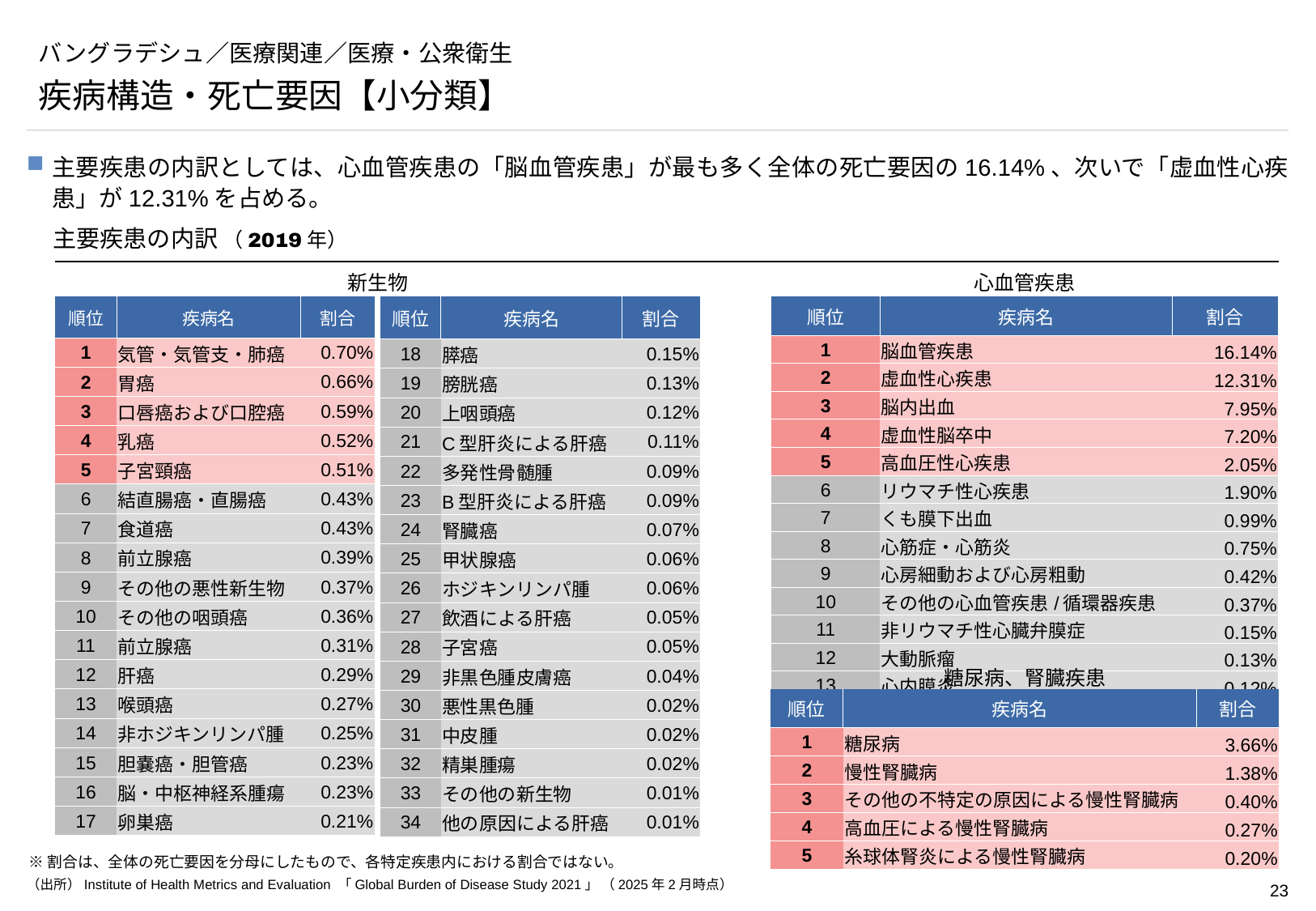

# バングラデシュ／医療関連／医療・公衆衛生
疾病構造・死亡要因【小分類】
主要疾患の内訳としては、心血管疾患の「脳血管疾患」が最も多く全体の死亡要因の16.14%、次いで「虚血性心疾患」が12.31%を占める。
主要疾患の内訳 （2019年）
心血管疾患
新生物
| 順位 | 疾病名 | 割合 |
| --- | --- | --- |
| 1 | 気管・気管支・肺癌 | 0.70% |
| 2 | 胃癌 | 0.66% |
| 3 | 口唇癌および口腔癌 | 0.59% |
| 4 | 乳癌 | 0.52% |
| 5 | 子宮頸癌 | 0.51% |
| 6 | 結直腸癌・直腸癌 | 0.43% |
| 7 | 食道癌 | 0.43% |
| 8 | 前立腺癌 | 0.39% |
| 9 | その他の悪性新生物 | 0.37% |
| 10 | その他の咽頭癌 | 0.36% |
| 11 | 前立腺癌 | 0.31% |
| 12 | 肝癌 | 0.29% |
| 13 | 喉頭癌 | 0.27% |
| 14 | 非ホジキンリンパ腫 | 0.25% |
| 15 | 胆嚢癌・胆管癌 | 0.23% |
| 16 | 脳・中枢神経系腫瘍 | 0.23% |
| 17 | 卵巣癌 | 0.21% |
| 順位 | 疾病名 | 割合 |
| --- | --- | --- |
| 18 | 膵癌 | 0.15% |
| 19 | 膀胱癌 | 0.13% |
| 20 | 上咽頭癌 | 0.12% |
| 21 | C型肝炎による肝癌 | 0.11% |
| 22 | 多発性骨髄腫 | 0.09% |
| 23 | B型肝炎による肝癌 | 0.09% |
| 24 | 腎臓癌 | 0.07% |
| 25 | 甲状腺癌 | 0.06% |
| 26 | ホジキンリンパ腫 | 0.06% |
| 27 | 飲酒による肝癌 | 0.05% |
| 28 | 子宮癌 | 0.05% |
| 29 | 非黒色腫皮膚癌 | 0.04% |
| 30 | 悪性黒色腫 | 0.02% |
| 31 | 中皮腫 | 0.02% |
| 32 | 精巣腫瘍 | 0.02% |
| 33 | その他の新生物 | 0.01% |
| 34 | 他の原因による肝癌 | 0.01% |
| 順位 | 疾病名 | 割合 |
| --- | --- | --- |
| 1 | 脳血管疾患 | 16.14% |
| 2 | 虚血性心疾患 | 12.31% |
| 3 | 脳内出血 | 7.95% |
| 4 | 虚血性脳卒中 | 7.20% |
| 5 | 高血圧性心疾患 | 2.05% |
| 6 | リウマチ性心疾患 | 1.90% |
| 7 | くも膜下出血 | 0.99% |
| 8 | 心筋症・心筋炎 | 0.75% |
| 9 | 心房細動および心房粗動 | 0.42% |
| 10 | その他の心血管疾患/循環器疾患 | 0.37% |
| 11 | 非リウマチ性心臓弁膜症 | 0.15% |
| 12 | 大動脈瘤 | 0.13% |
| 13 | 心内膜炎 | 0.12% |
| 14 | 下肢抹消動脈疾患 | 0.03% |
糖尿病、腎臓疾患
| 順位 | 疾病名 | 割合 |
| --- | --- | --- |
| 1 | 糖尿病 | 3.66% |
| 2 | 慢性腎臓病 | 1.38% |
| 3 | その他の不特定の原因による慢性腎臓病 | 0.40% |
| 4 | 高血圧による慢性腎臓病 | 0.27% |
| 5 | 糸球体腎炎による慢性腎臓病 | 0.20% |
※割合は、全体の死亡要因を分母にしたもので、各特定疾患内における割合ではない。
（出所）Institute of Health Metrics and Evaluation 「Global Burden of Disease Study 2021」 （2025年2月時点）